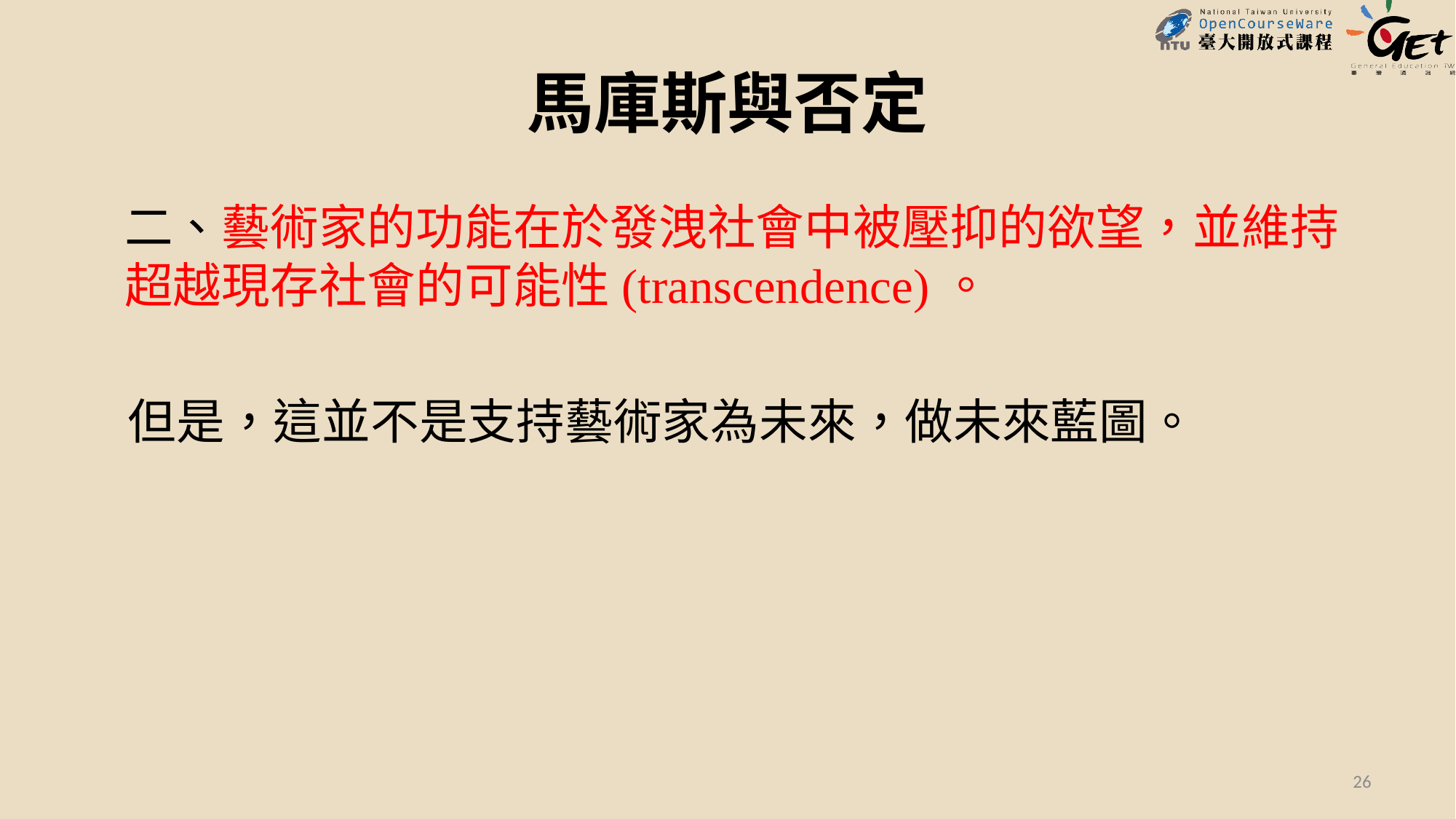

# 馬庫斯與否定
	二、藝術家的功能在於發洩社會中被壓抑的欲望，並維持超越現存社會的可能性(transcendence)。

   但是，這並不是支持藝術家為未來，做未來藍圖。
26